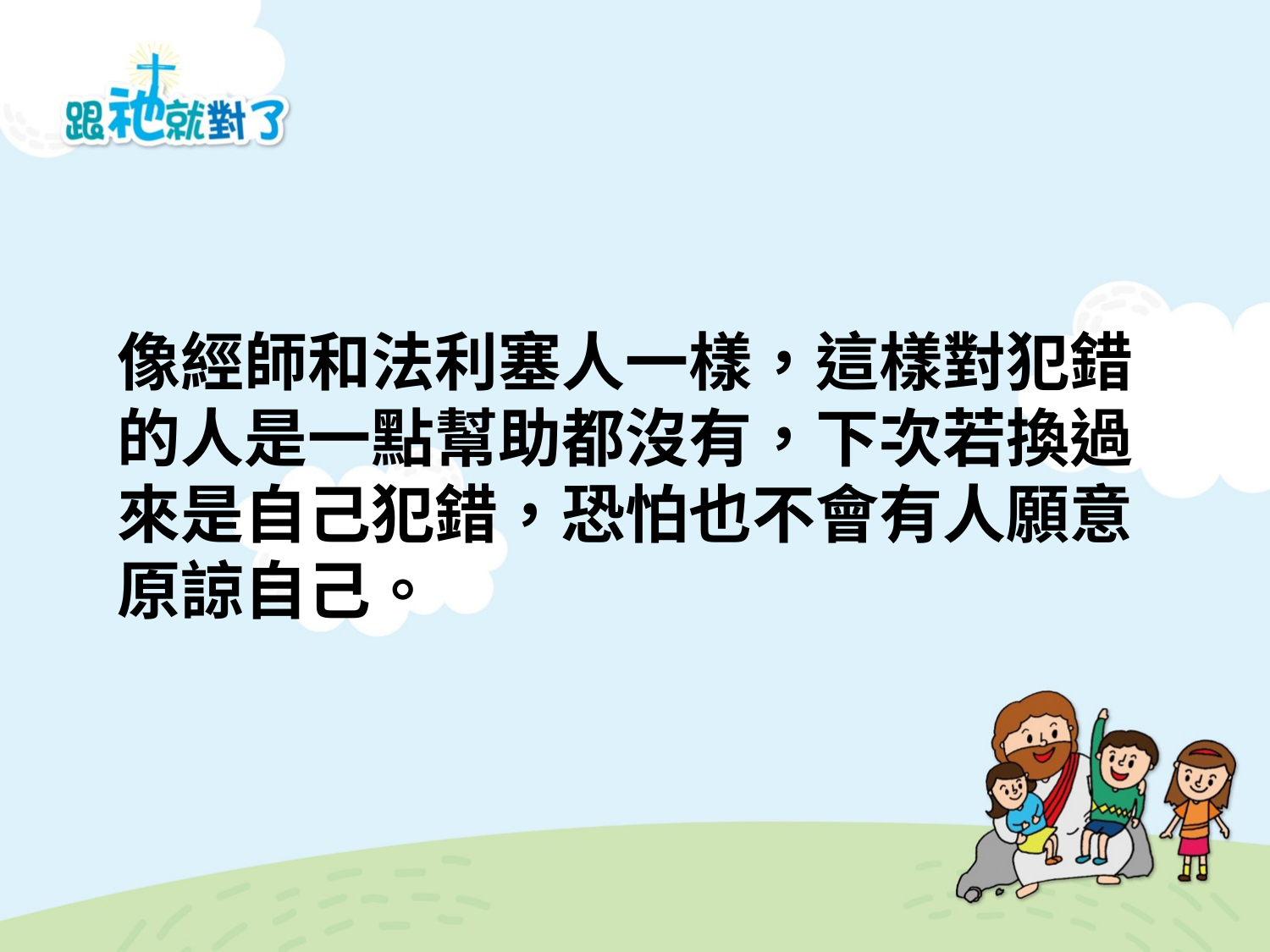

像經師和法利塞人一樣，這樣對犯錯的人是一點幫助都沒有，下次若換過來是自己犯錯，恐怕也不會有人願意原諒自己。